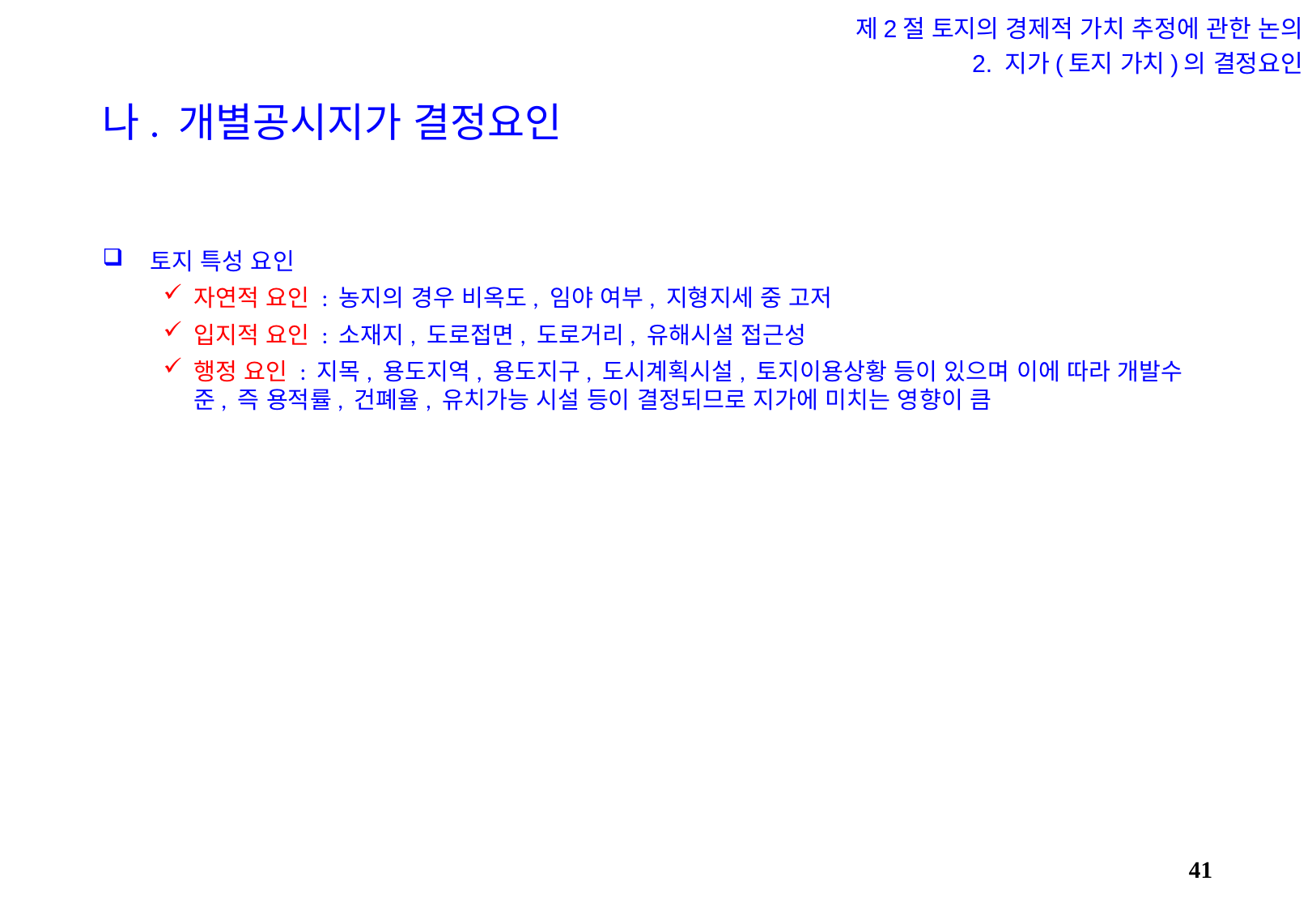

제2절 토지의 경제적 가치 추정에 관한 논의
2. 지가(토지 가치)의 결정요인
# 나. 개별공시지가 결정요인
토지 특성 요인
자연적 요인 : 농지의 경우 비옥도, 임야 여부, 지형지세 중 고저
입지적 요인 : 소재지, 도로접면, 도로거리, 유해시설 접근성
행정 요인 : 지목, 용도지역, 용도지구, 도시계획시설, 토지이용상황 등이 있으며 이에 따라 개발수준, 즉 용적률, 건폐율, 유치가능 시설 등이 결정되므로 지가에 미치는 영향이 큼
41